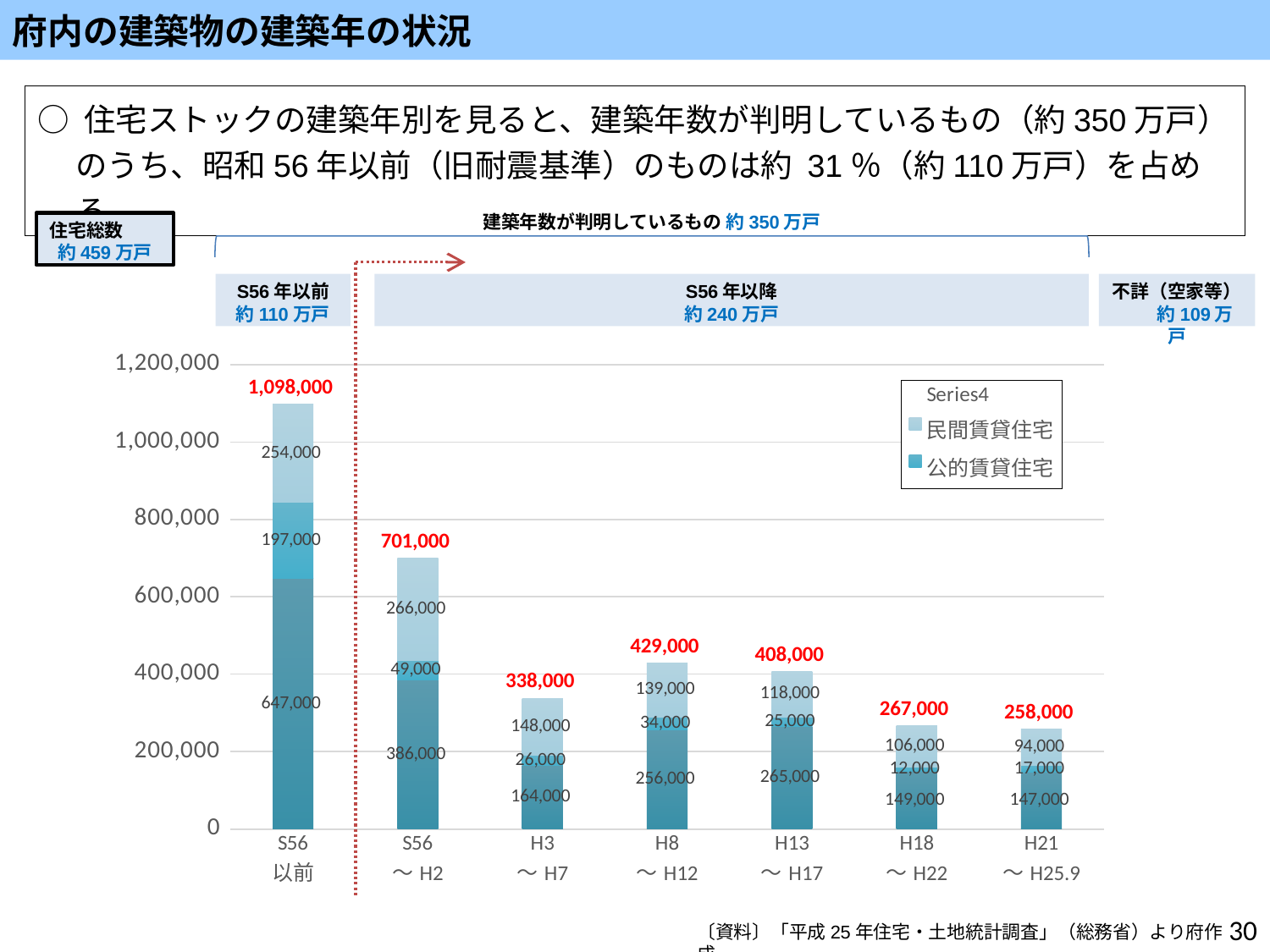

府内の建築物の建築年の状況
○ 住宅ストックの建築年別を見ると、建築年数が判明しているもの（約350万戸）のうち、昭和56年以前（旧耐震基準）のものは約 31％（約110万戸）を占める。
建築年数が判明しているもの 約350万戸
住宅総数
約459万戸

### Chart

| Category | 持ち家 | 公的賃貸住宅 | 民間賃貸住宅 |  |
|---|---|---|---|---|
| S56
以前 | 647000.0 | 197000.0 | 254000.0 | 1098000.0 |
| S56
～H2 | 386000.0 | 49000.0 | 266000.0 | 701000.0 |
| H3
～H7 | 164000.0 | 26000.0 | 148000.0 | 338000.0 |
| H8
～H12 | 256000.0 | 34000.0 | 139000.0 | 429000.0 |
| H13
～H17 | 265000.0 | 25000.0 | 118000.0 | 408000.0 |
| H18
～H22 | 149000.0 | 12000.0 | 106000.0 | 267000.0 |
| H21
～H25.9 | 147000.0 | 17000.0 | 94000.0 | 258000.0 |
S56年以前
約110万戸
S56年以降
約240万戸
不詳（空家等）　　約109万戸
30
〔資料〕「平成25年住宅・土地統計調査」（総務省）より府作成